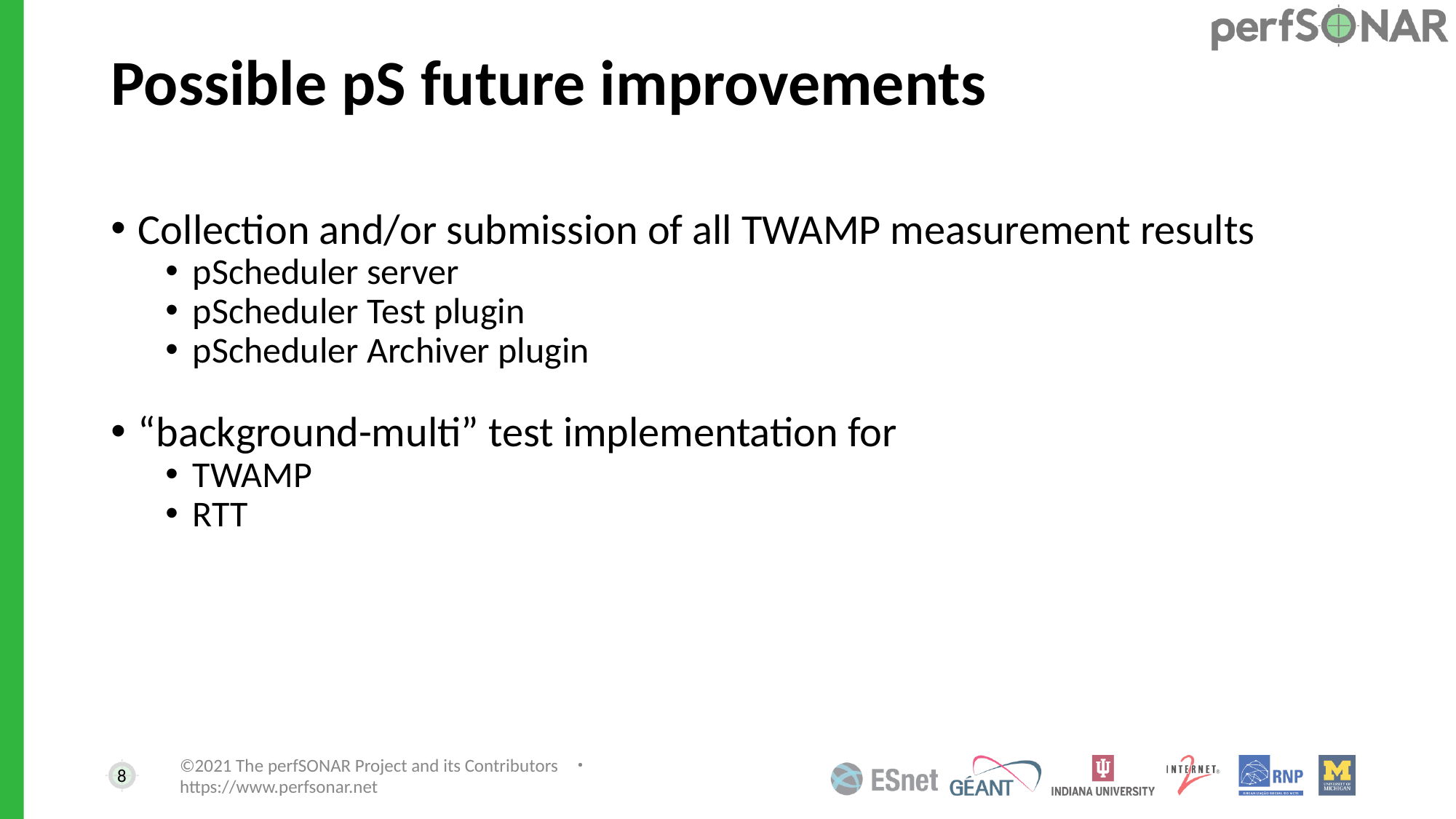

# Possible pS future improvements
Collection and/or submission of all TWAMP measurement results
pScheduler server
pScheduler Test plugin
pScheduler Archiver plugin

“background-multi” test implementation for
TWAMP
RTT

8
©2021 The perfSONAR Project and its Contributors  ・  https://www.perfsonar.net